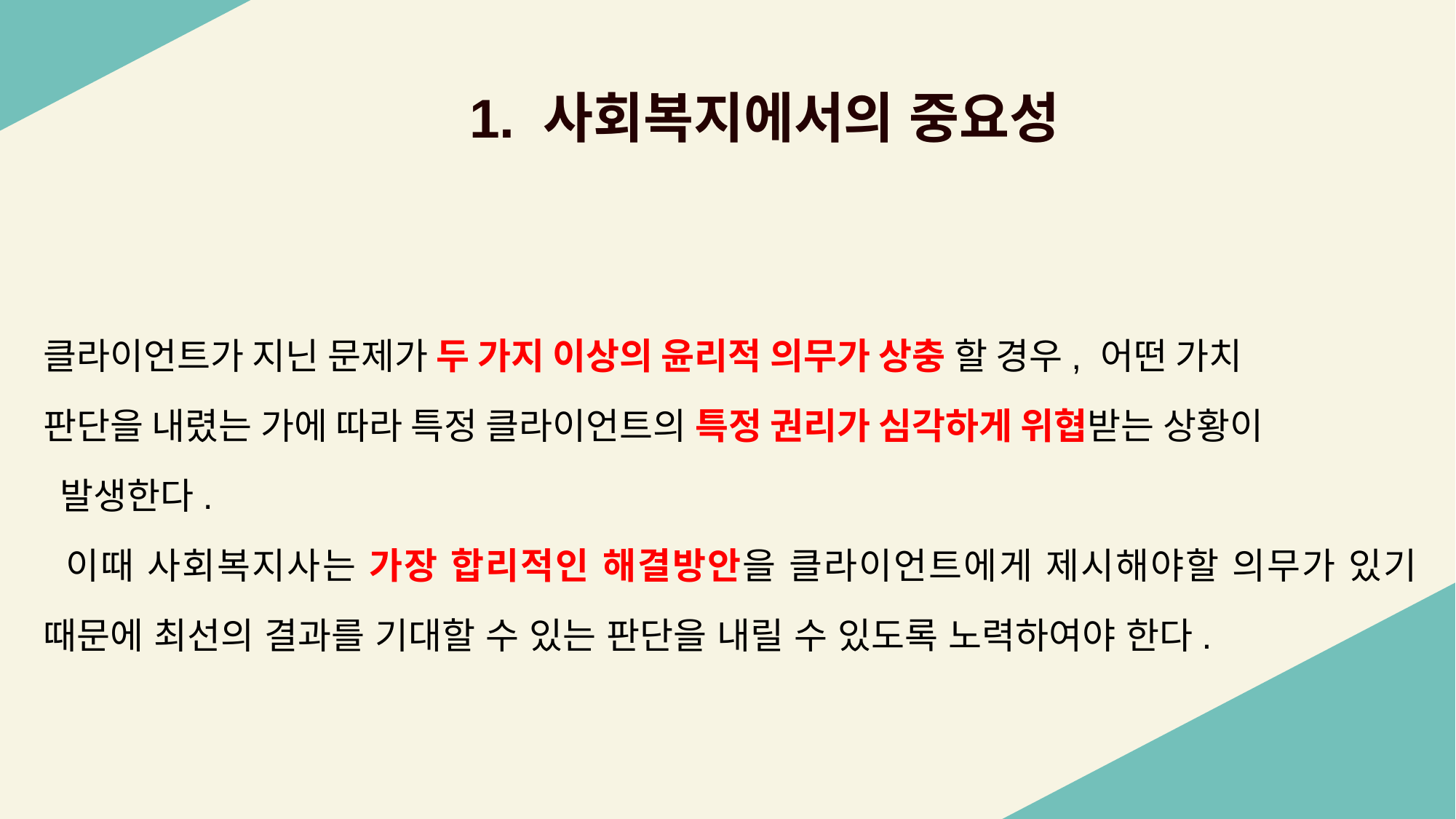

1. 사회복지에서의 중요성
클라이언트가 지닌 문제가 두 가지 이상의 윤리적 의무가 상충 할 경우, 어떤 가치
판단을 내렸는 가에 따라 특정 클라이언트의 특정 권리가 심각하게 위협받는 상황이
 발생한다.
 이때 사회복지사는 가장 합리적인 해결방안을 클라이언트에게 제시해야할 의무가 있기 때문에 최선의 결과를 기대할 수 있는 판단을 내릴 수 있도록 노력하여야 한다.